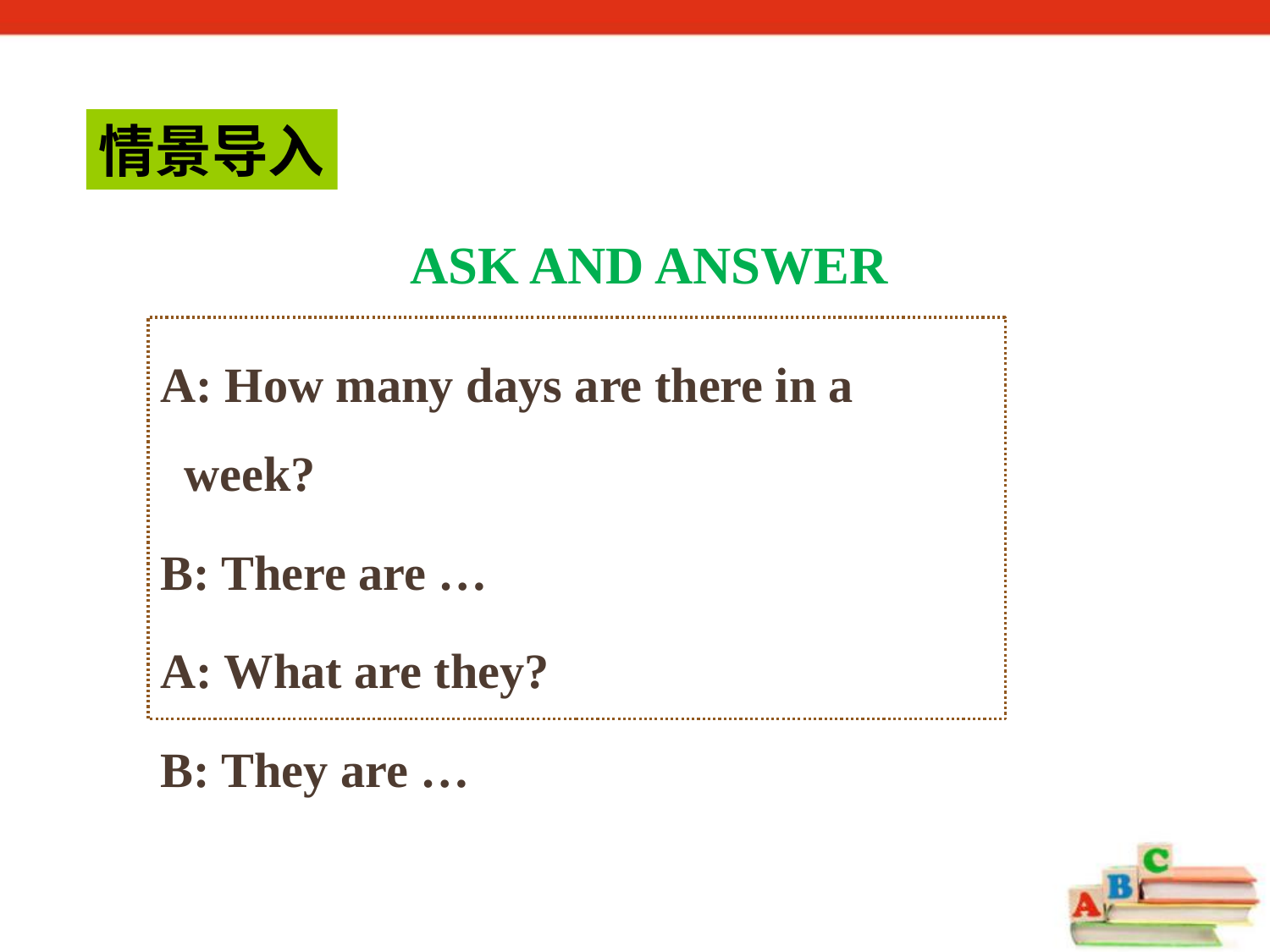

情景导入
Ask and answer
A: How many days are there in a week?
B: There are …
A: What are they?
B: They are …